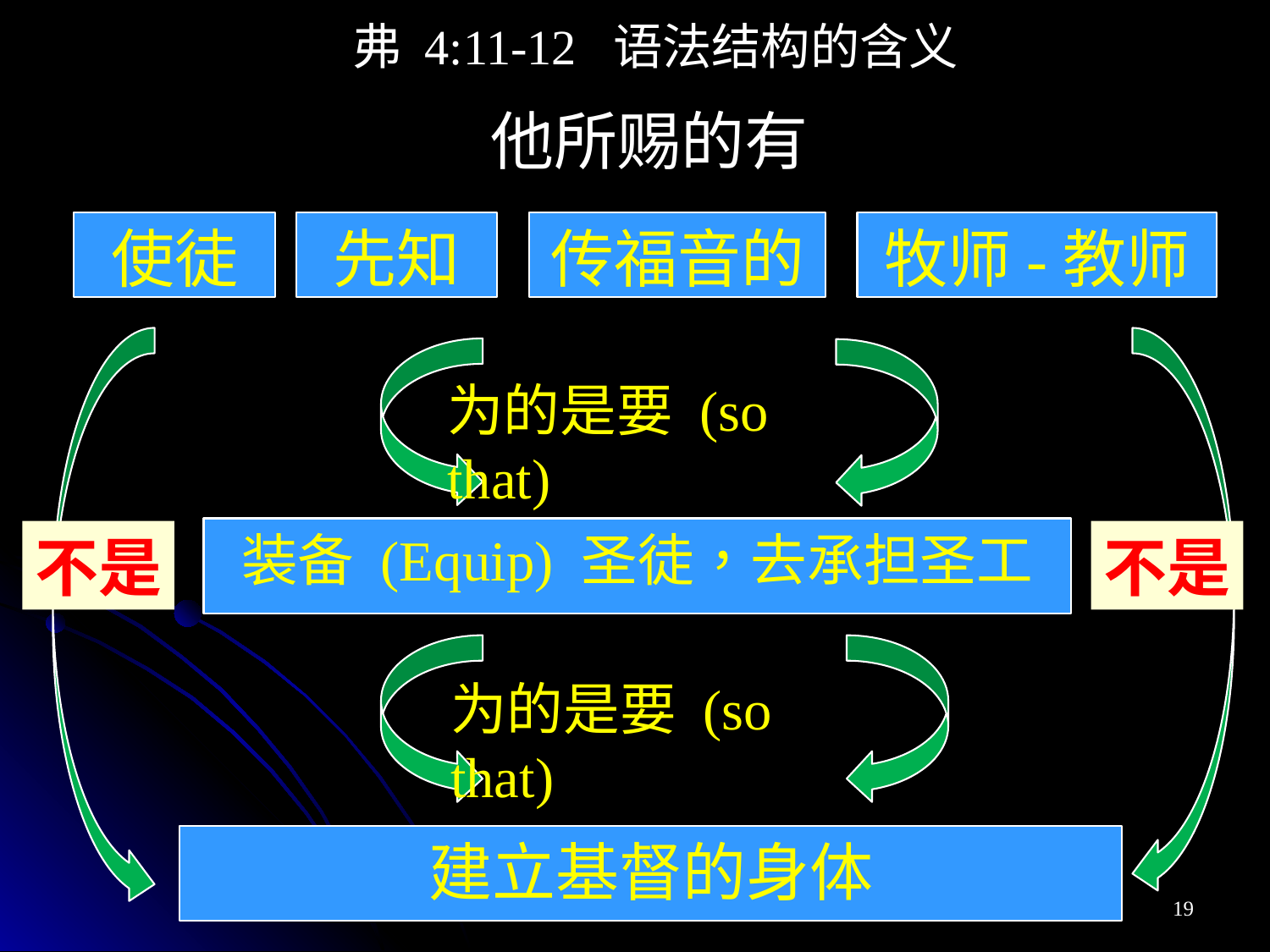

弗 4:11-12  语法结构的含义
他所赐的有
使徒
先知
传福音的
牧师-教师

为的是要 (so that)
装备 (Equip) 圣徒，去承担圣工
不是
不是

为的是要 (so that)
建立基督的身体
19